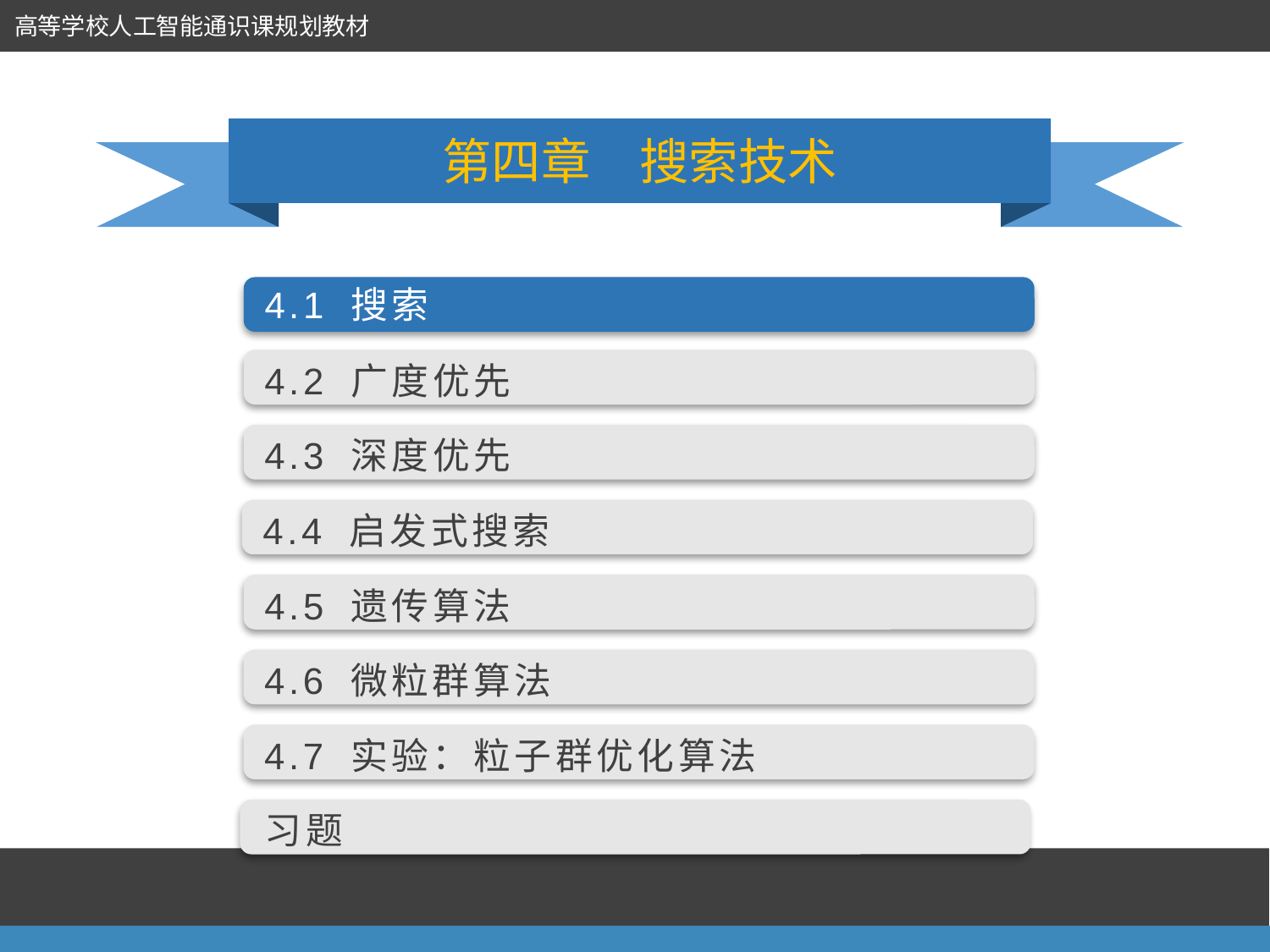

高等学校人工智能通识课规划教材

第四章　搜索技术
4.1 搜索

4.2 广度优先

4.3 深度优先

4.4 启发式搜索

4.5 遗传算法

4.6 微粒群算法

4.7 实验：粒子群优化算法

习题